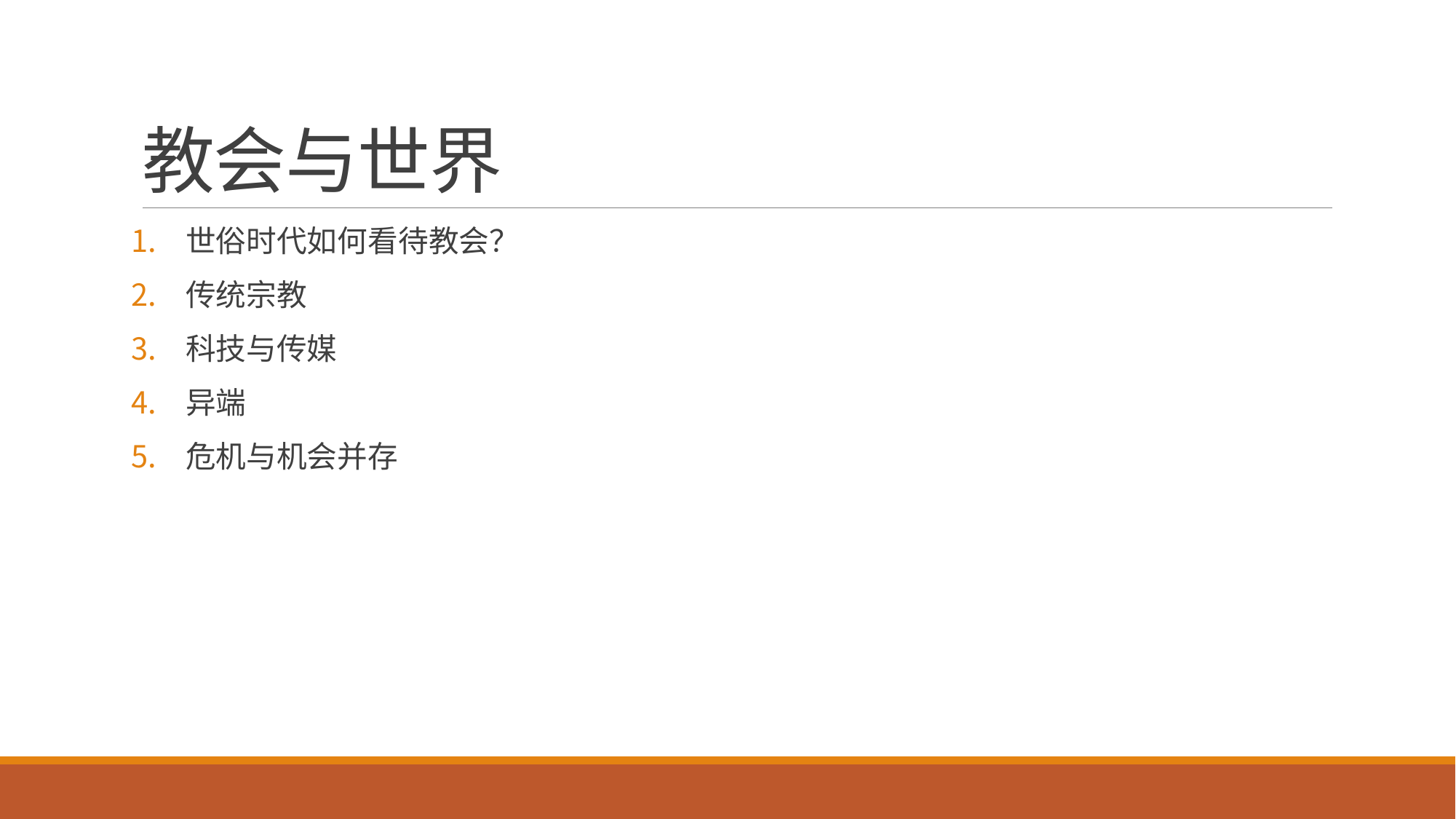

# 教会与世界
世俗时代如何看待教会？
传统宗教
科技与传媒
异端
危机与机会并存